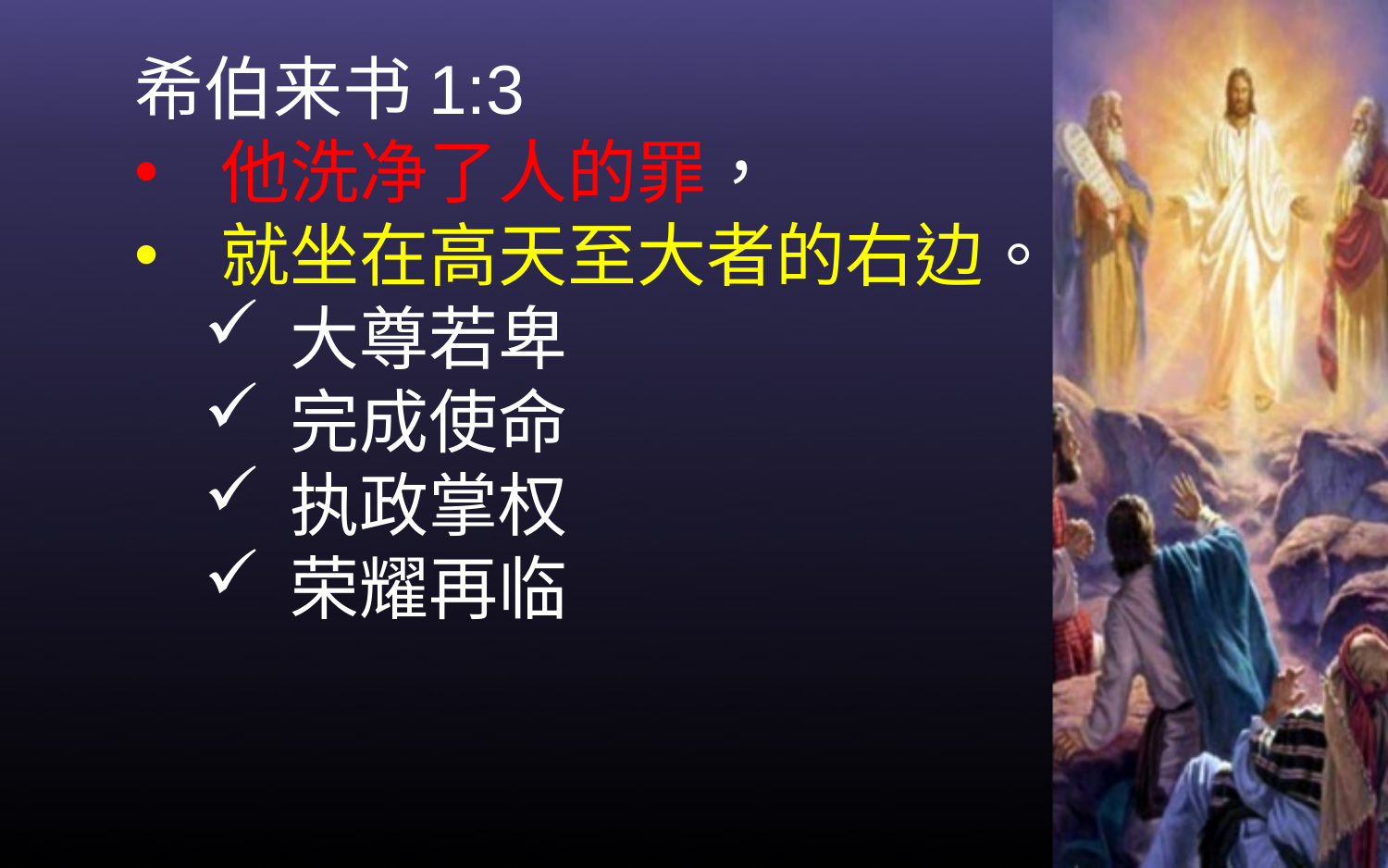

希伯来书1:3
他洗净了人的罪，
就坐在高天至大者的右边。
大尊若卑
完成使命
执政掌权
荣耀再临